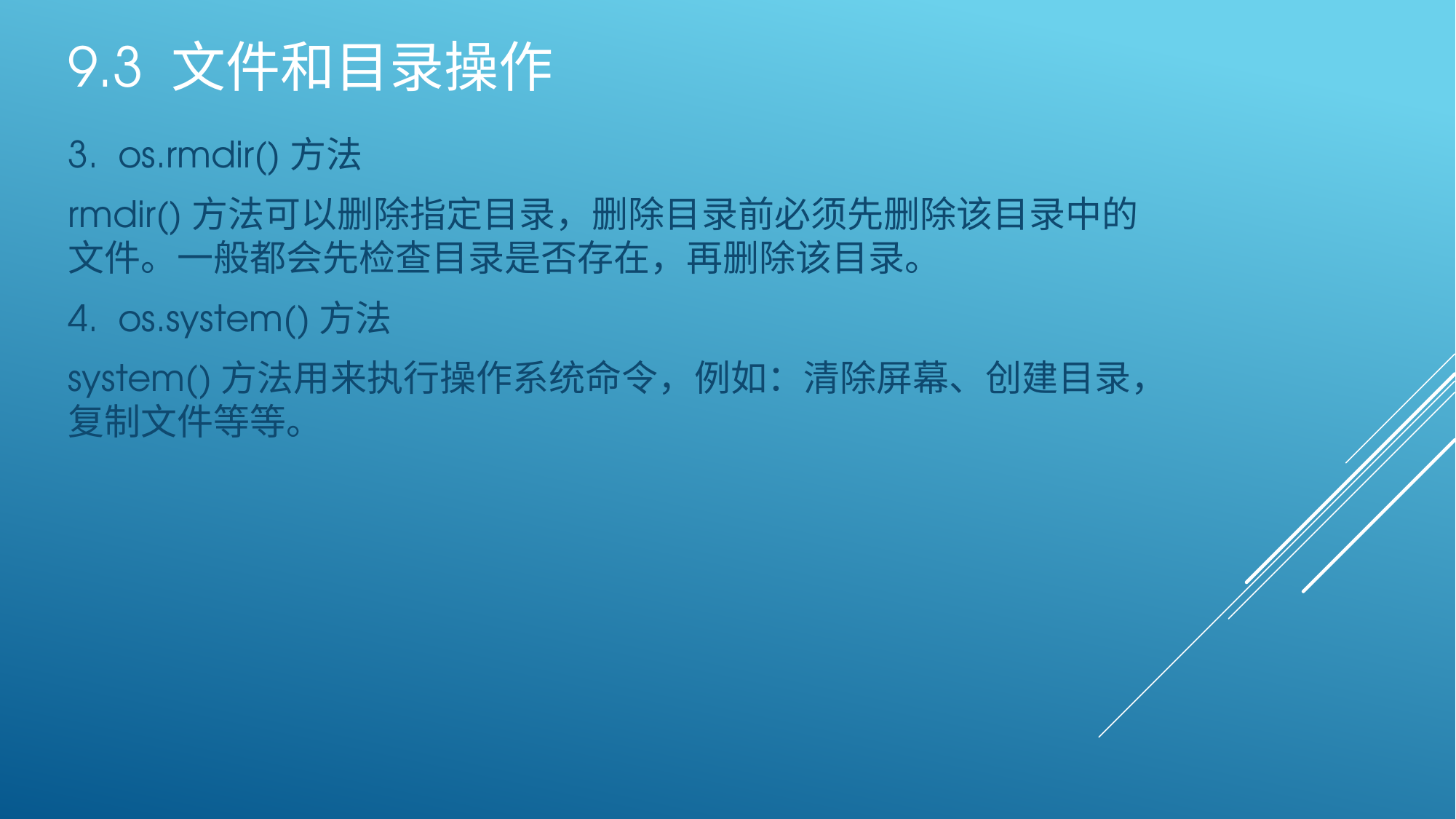

# 9.3 文件和目录操作
3.  os.rmdir()方法
rmdir()方法可以删除指定目录，删除目录前必须先删除该目录中的文件。一般都会先检查目录是否存在，再删除该目录。
4.  os.system()方法
system()方法用来执行操作系统命令，例如：清除屏幕、创建目录，复制文件等等。